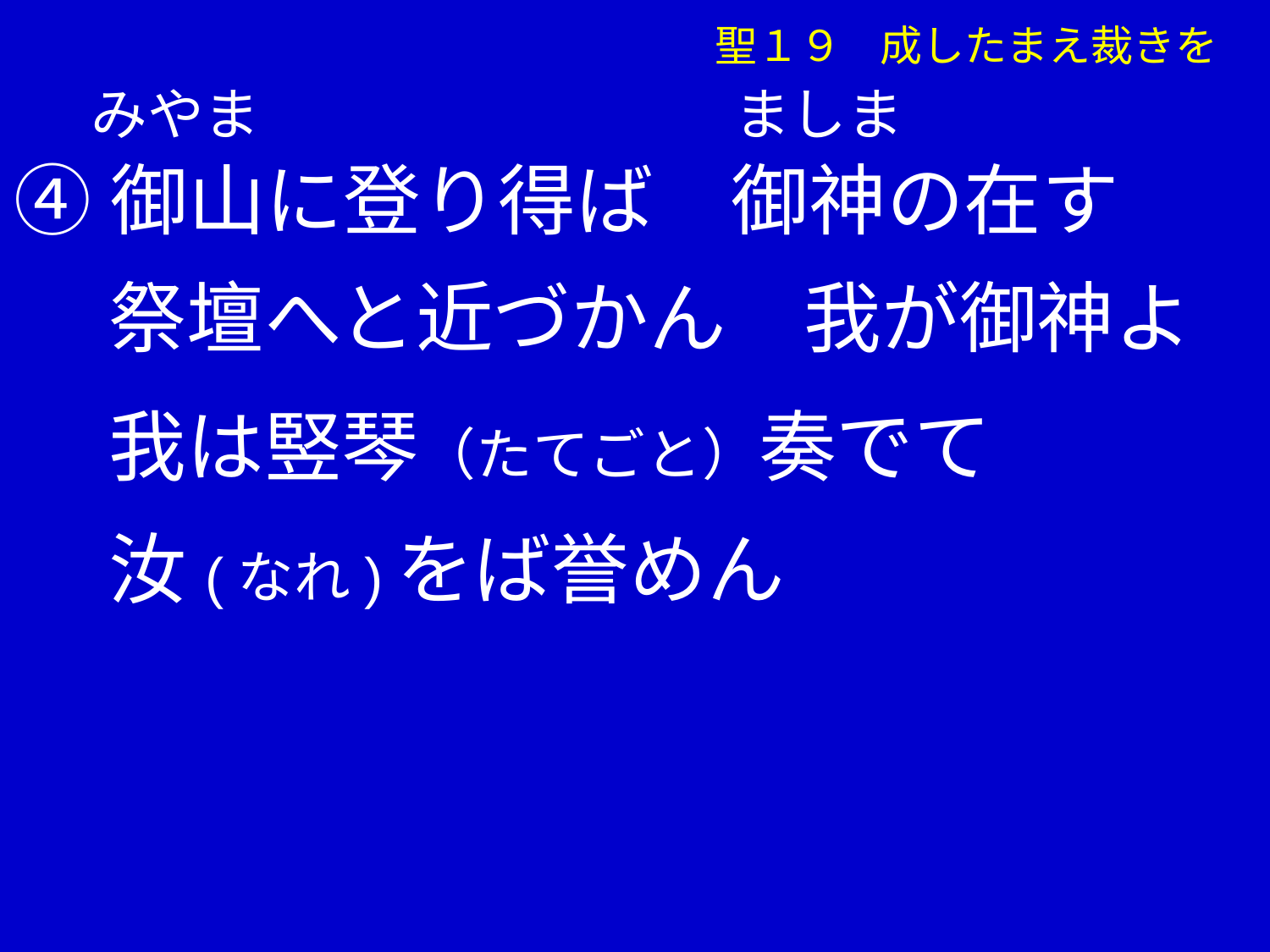

みやま　                                 ましま
④御山に登り得ば　御神の在す
　 祭壇へと近づかん　我が御神よ
　 我は竪琴（たてごと）奏でて
　 汝(なれ)をば誉めん
 聖１９    成したまえ裁きを